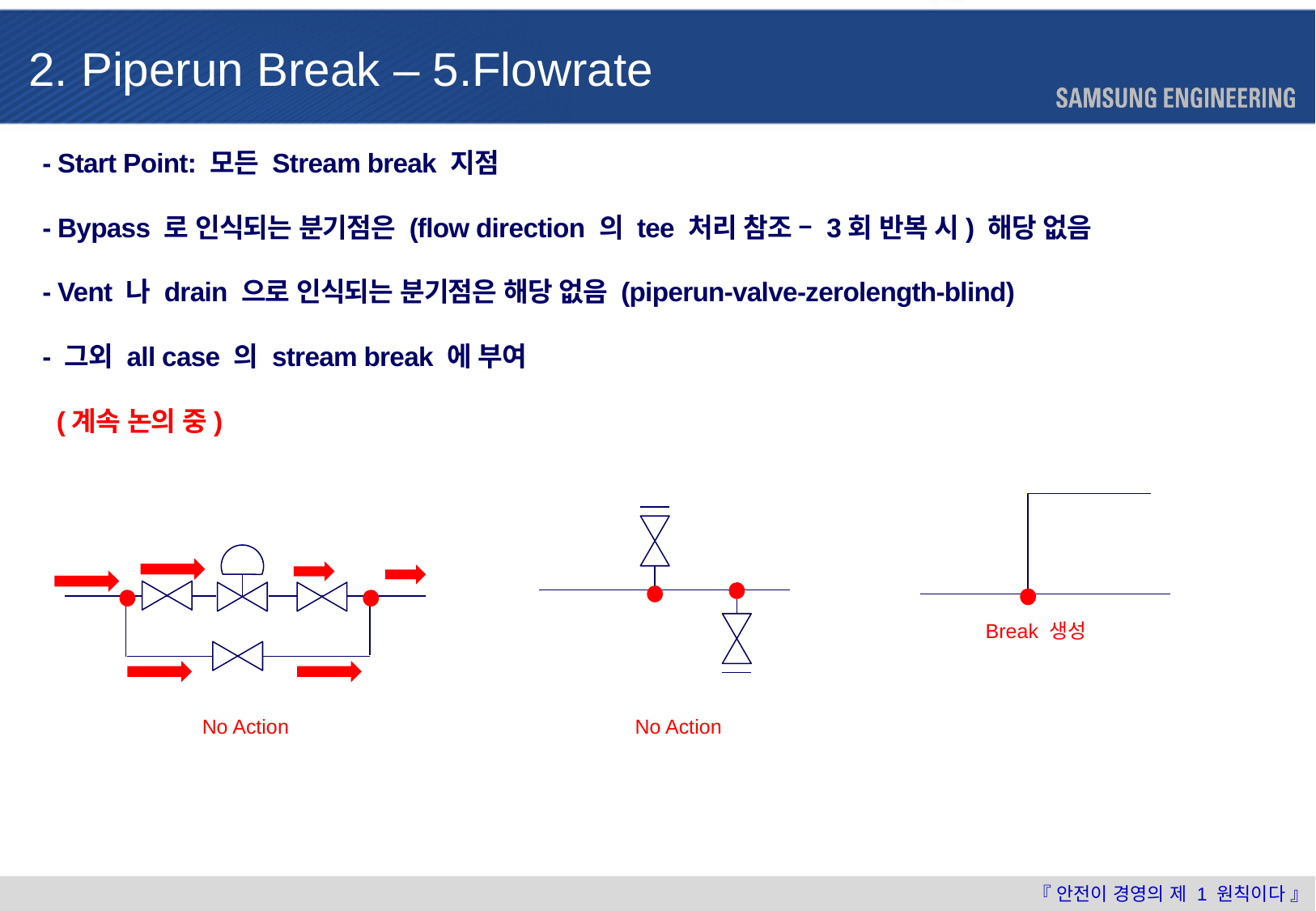

2. Piperun Break – 5.Flowrate
- Start Point: 모든 Stream break 지점

- Bypass 로 인식되는 분기점은 (flow direction 의 tee 처리 참조 – 3회 반복 시) 해당 없음

- Vent 나 drain 으로 인식되는 분기점은 해당 없음 (piperun-valve-zerolength-blind)

- 그외 all case 의 stream break 에 부여

  (계속 논의 중)

Break 생성

No Action
No Action